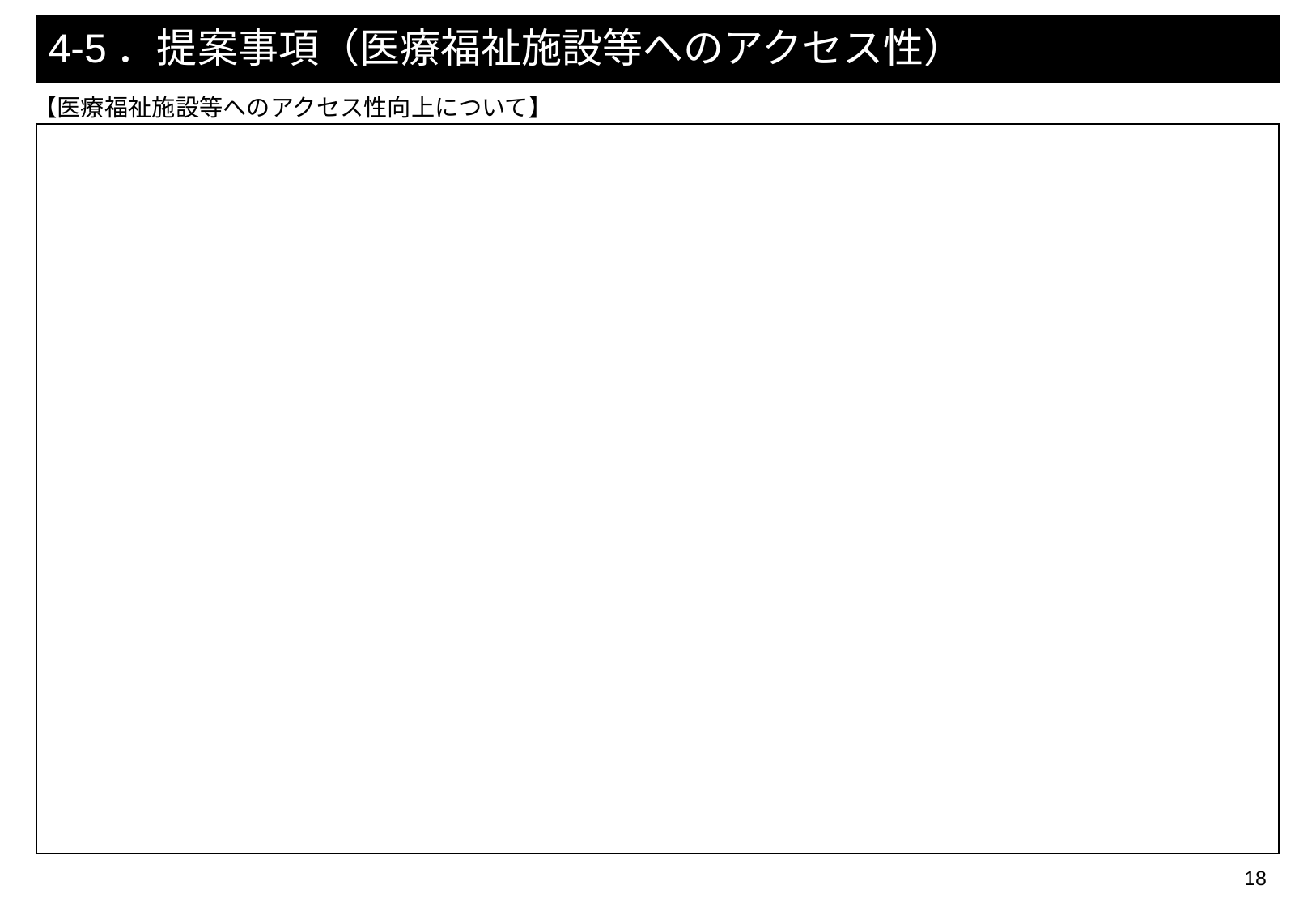

# 4-5．提案事項（医療福祉施設等へのアクセス性）
【医療福祉施設等へのアクセス性向上について】
|  |
| --- |
18